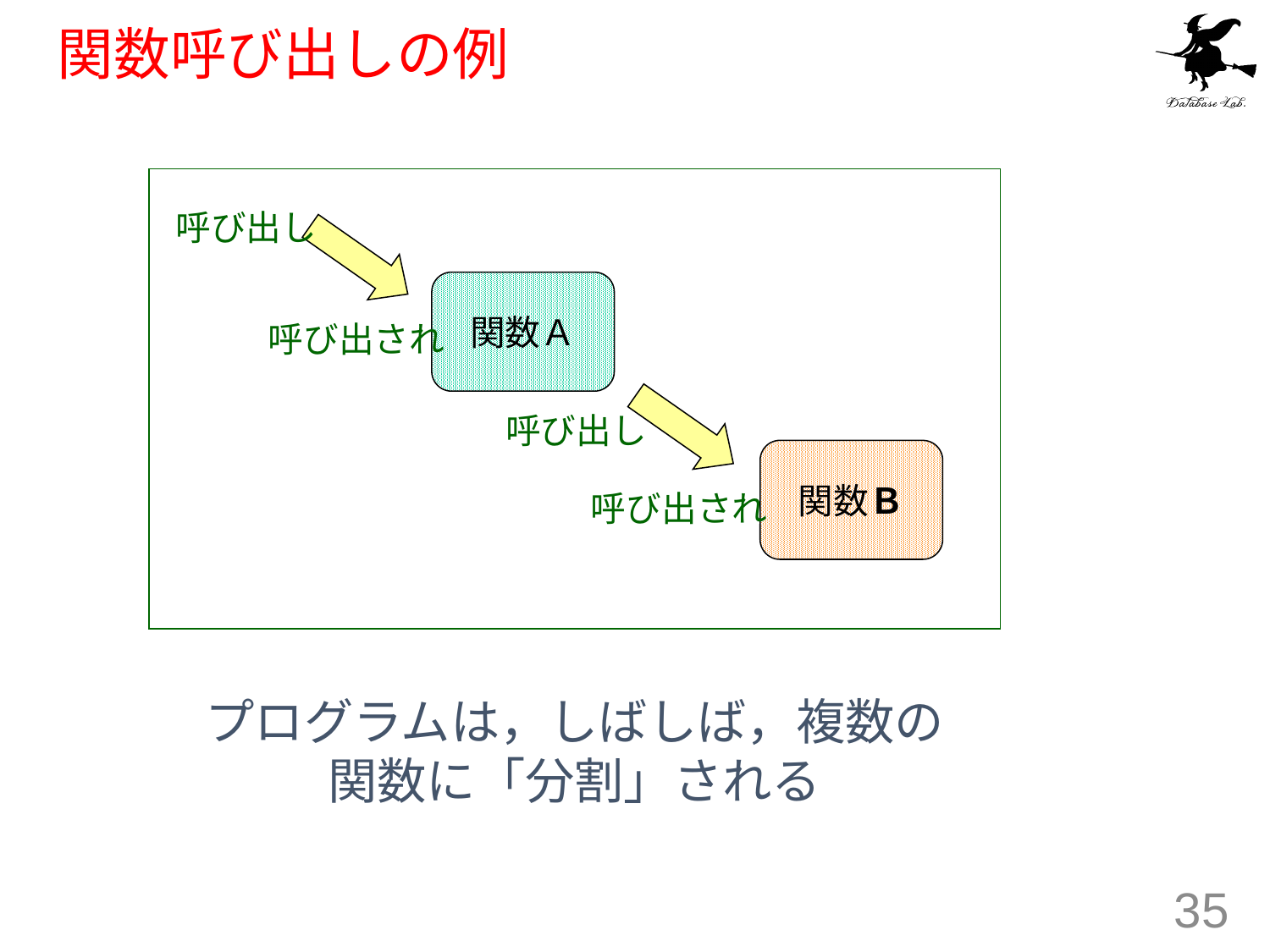

# 関数呼び出しの例

呼び出し

関数Ａ
呼び出され

呼び出し
関数Ｂ
呼び出され
プログラムは，しばしば，複数の関数に「分割」される
35